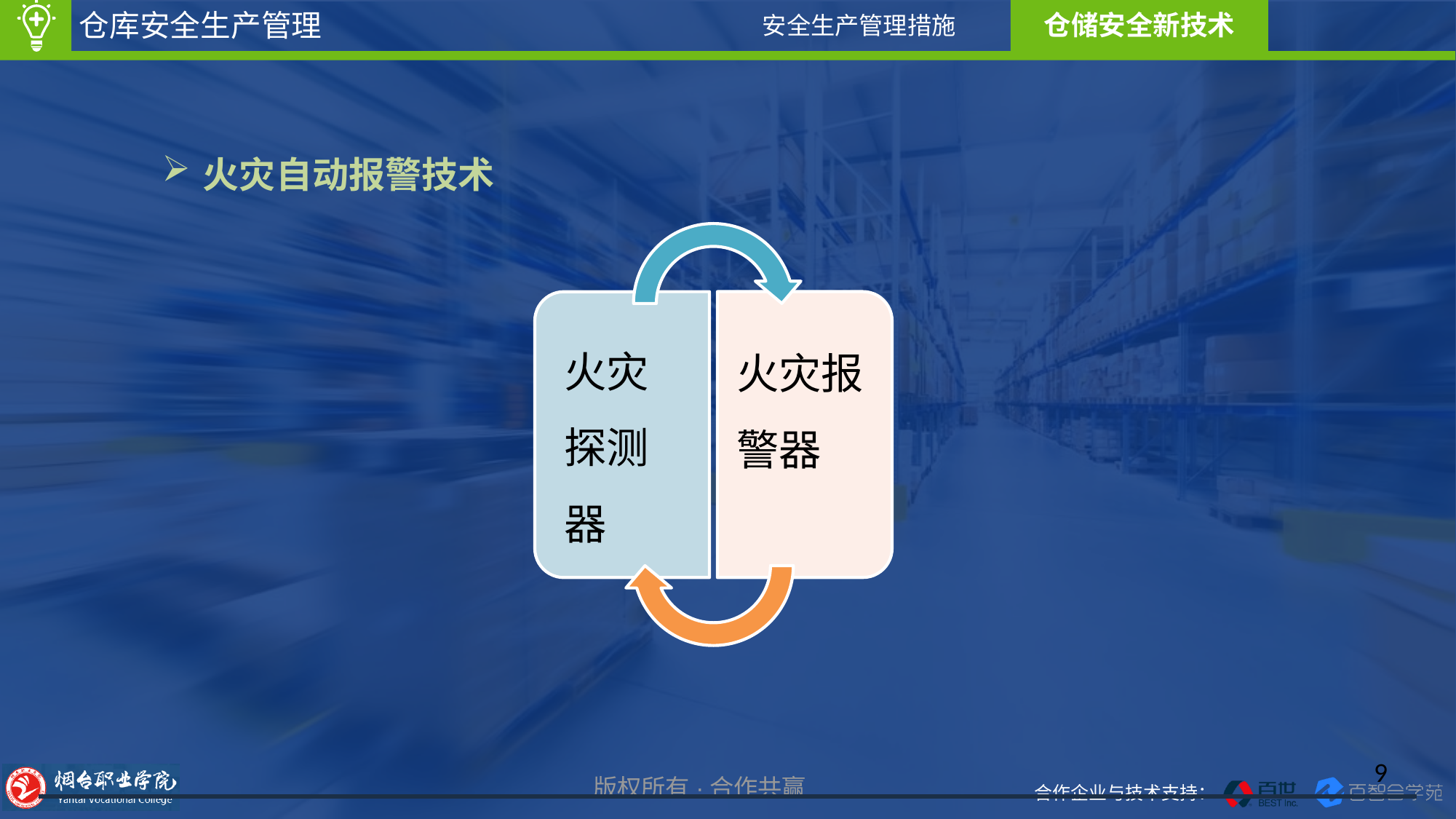

仓储安全新技术
安全生产管理措施

仓库安全生产管理
火灾自动报警技术
火灾探测器
火灾报警器
9